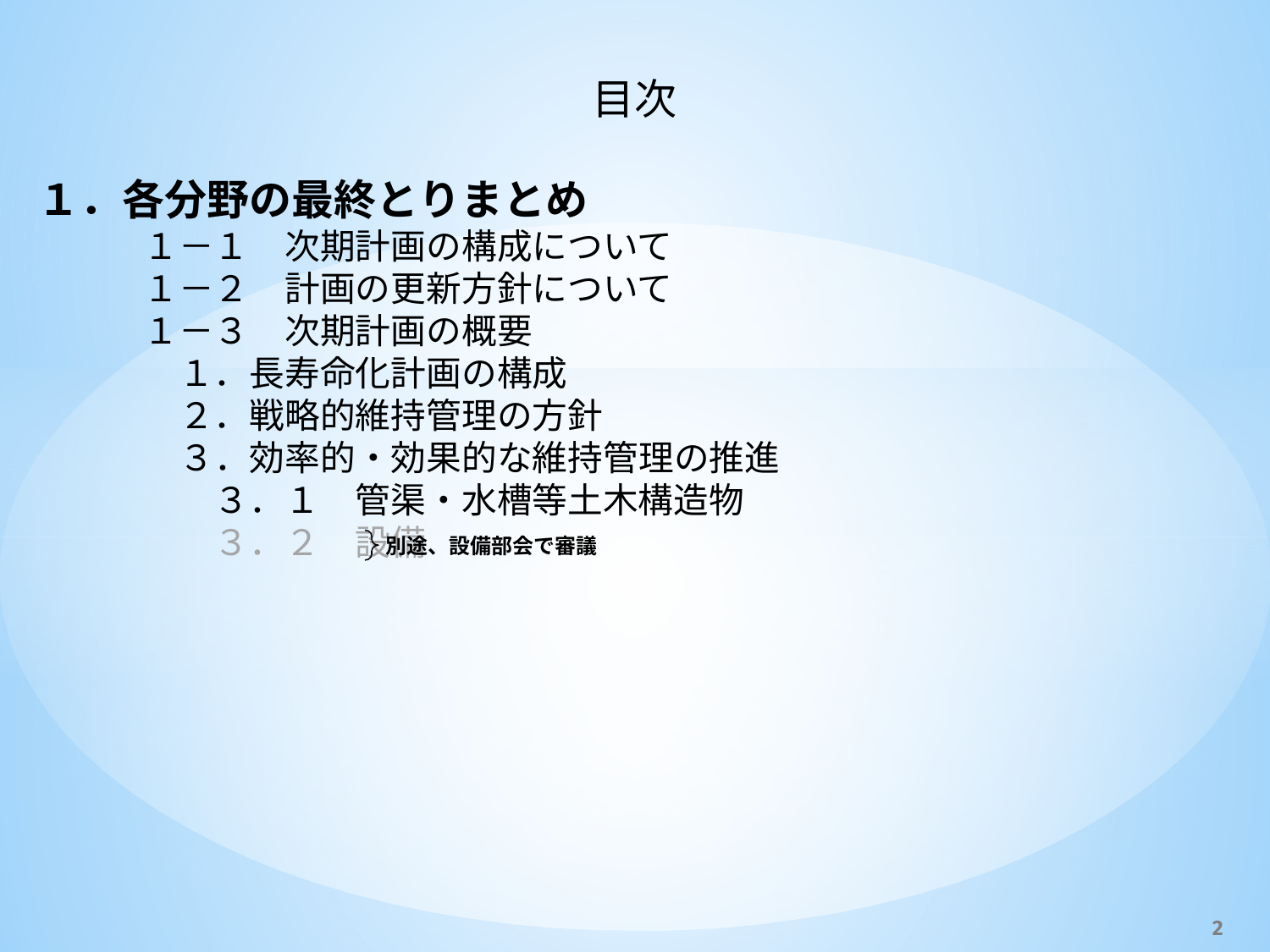

目次

１．各分野の最終とりまとめ
　　　１－１　次期計画の構成について
　　　１－２　計画の更新方針について
　　　１－３　次期計画の概要
　　　　１．長寿命化計画の構成
　　　　２．戦略的維持管理の方針
　　　　３．効率的・効果的な維持管理の推進
　　　　　３．１　管渠・水槽等土木構造物
　　　　　３．２　設備

別途、設備部会で審議
2